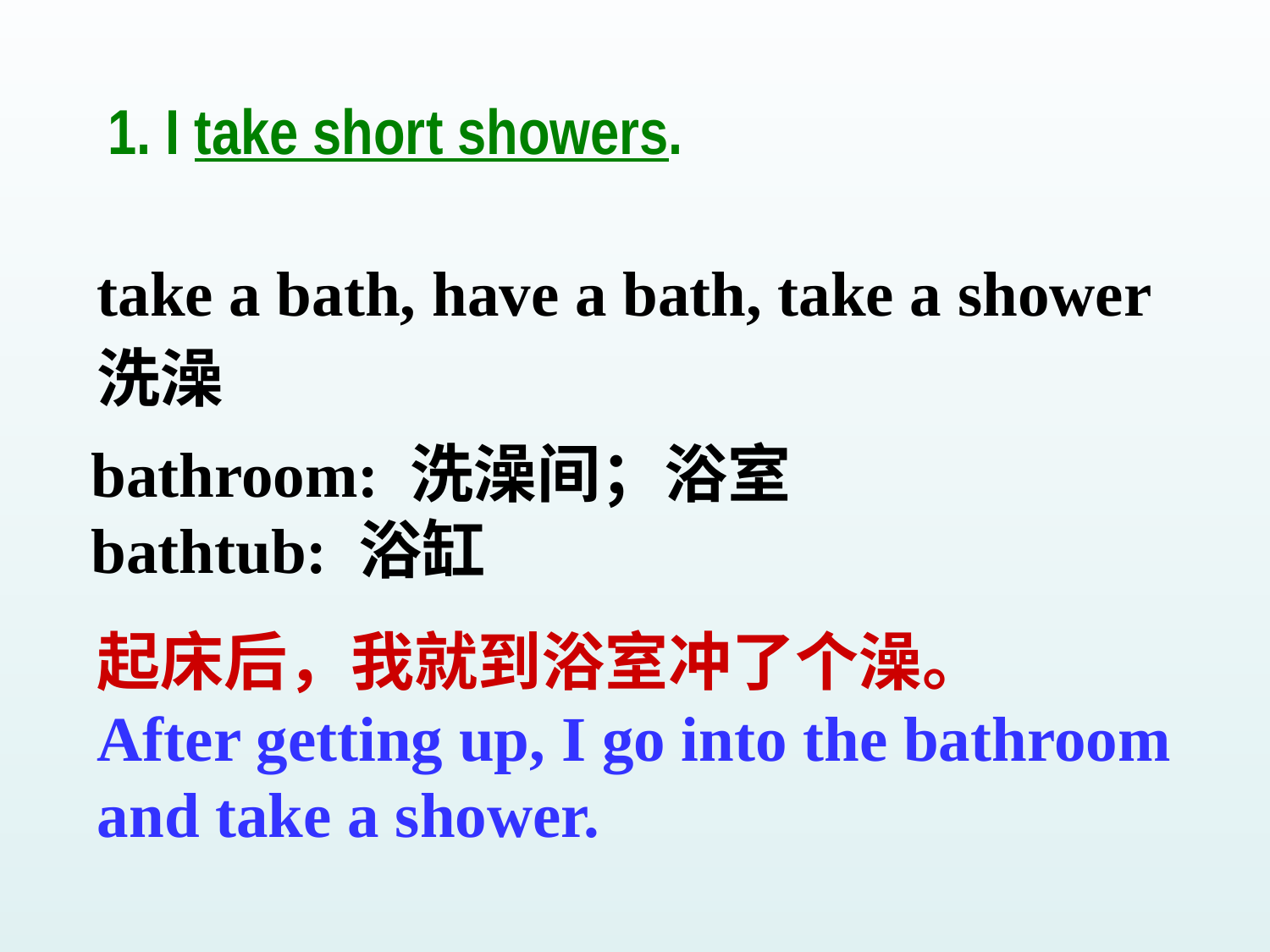

1. I take short showers.
take a bath, have a bath, take a shower
洗澡
bathroom: 洗澡间；浴室
bathtub: 浴缸
起床后，我就到浴室冲了个澡。
After getting up, I go into the bathroom and take a shower.